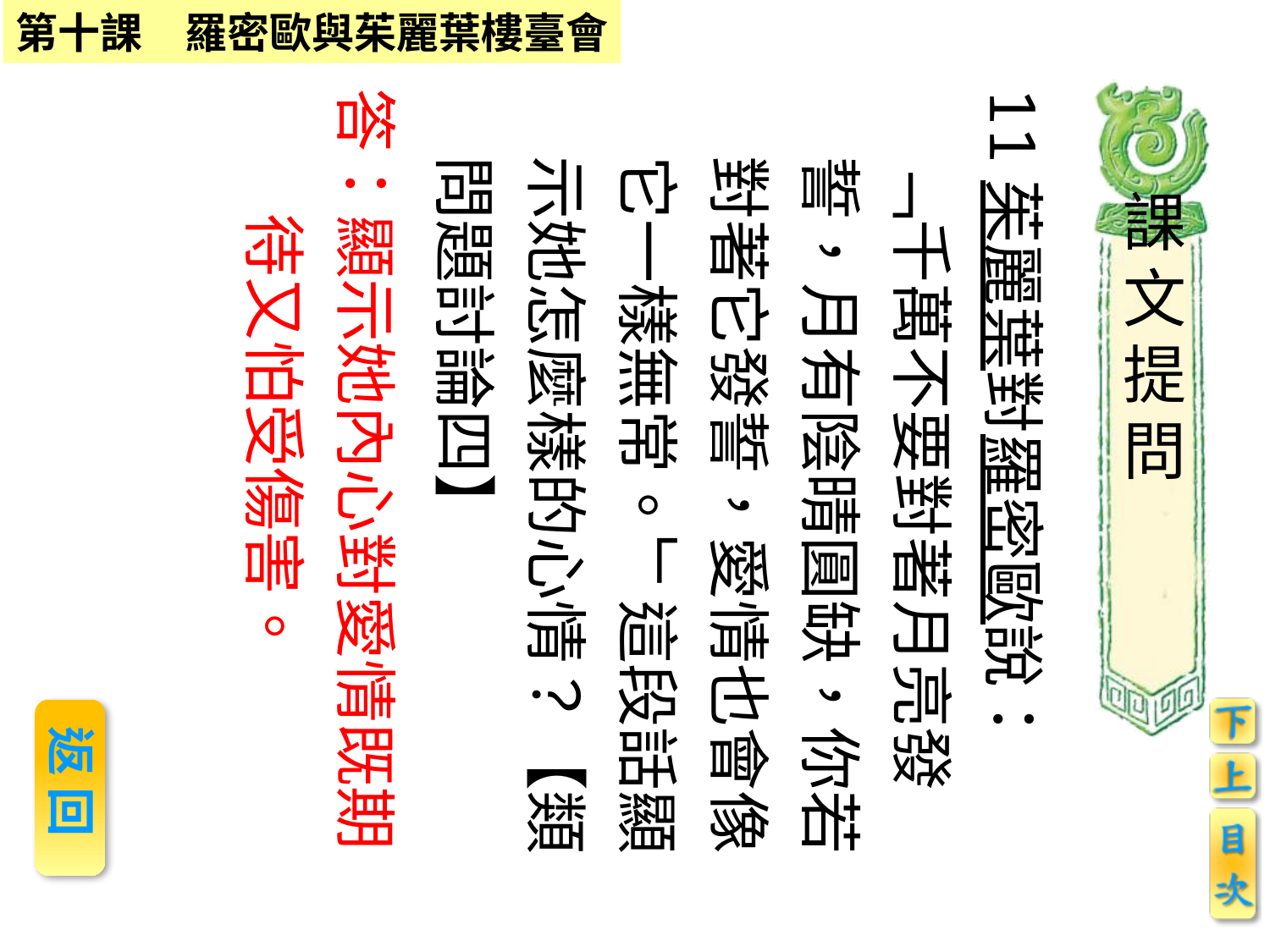

答：顯示她內心對愛情既期待又怕受傷害。
11茱麗葉對羅密歐說：﹁千萬不要對著月亮發誓，月有陰晴圓缺，你若對著它發誓，愛情也會像它一樣無常。﹂這段話顯示她怎麼樣的心情？【類問題討論四】
課文提問
 返 回